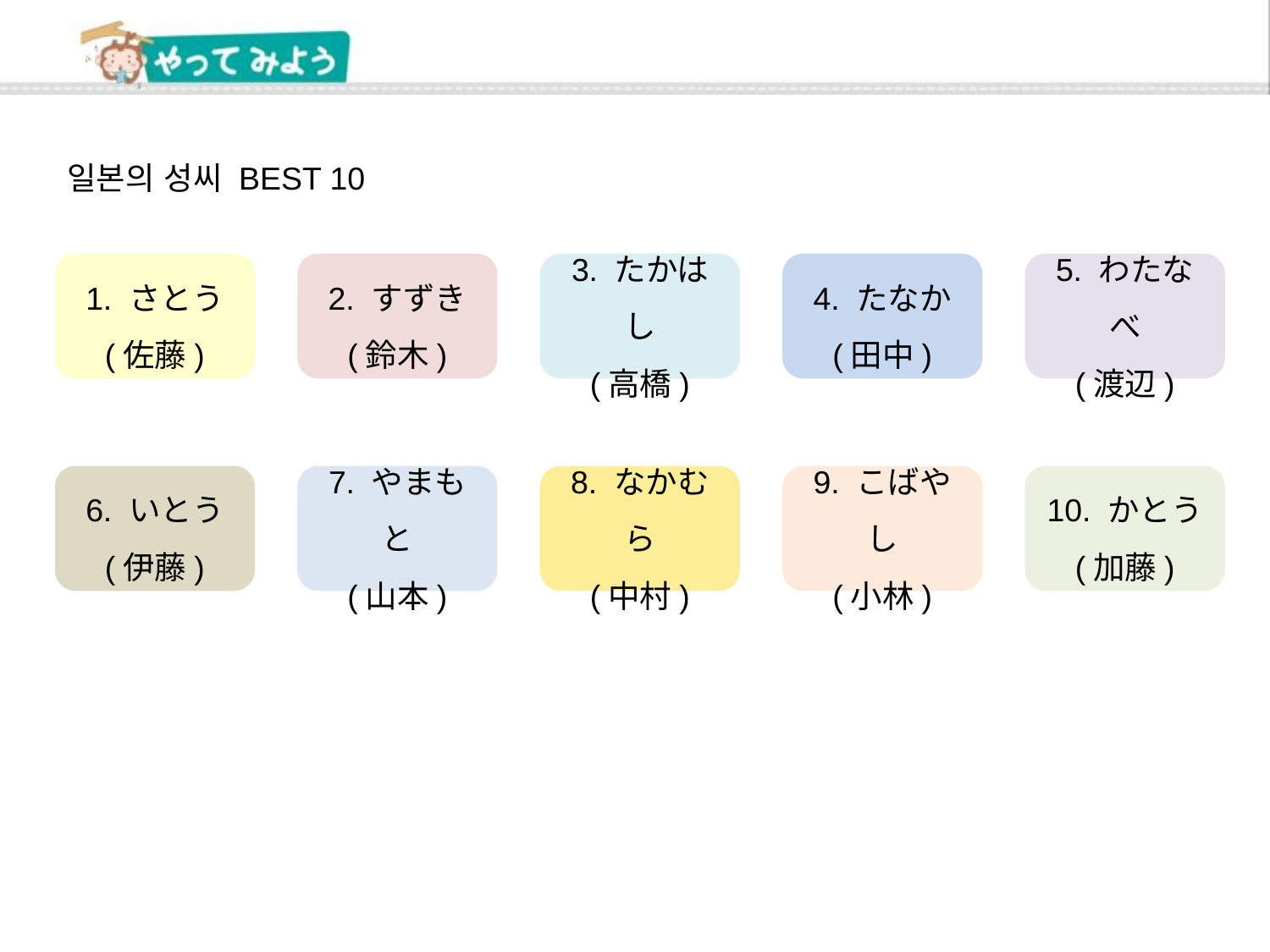

일본의 성씨 BEST 10
1. さとう
(佐藤)
2. すずき
(鈴木)
3. たかはし
(高橋)
4. たなか
(田中)
5. わたなべ
(渡辺)
6. いとう
(伊藤)
7. やまもと
(山本)
8. なかむら
(中村)
9. こばやし
(小林)
10. かとう
(加藤)